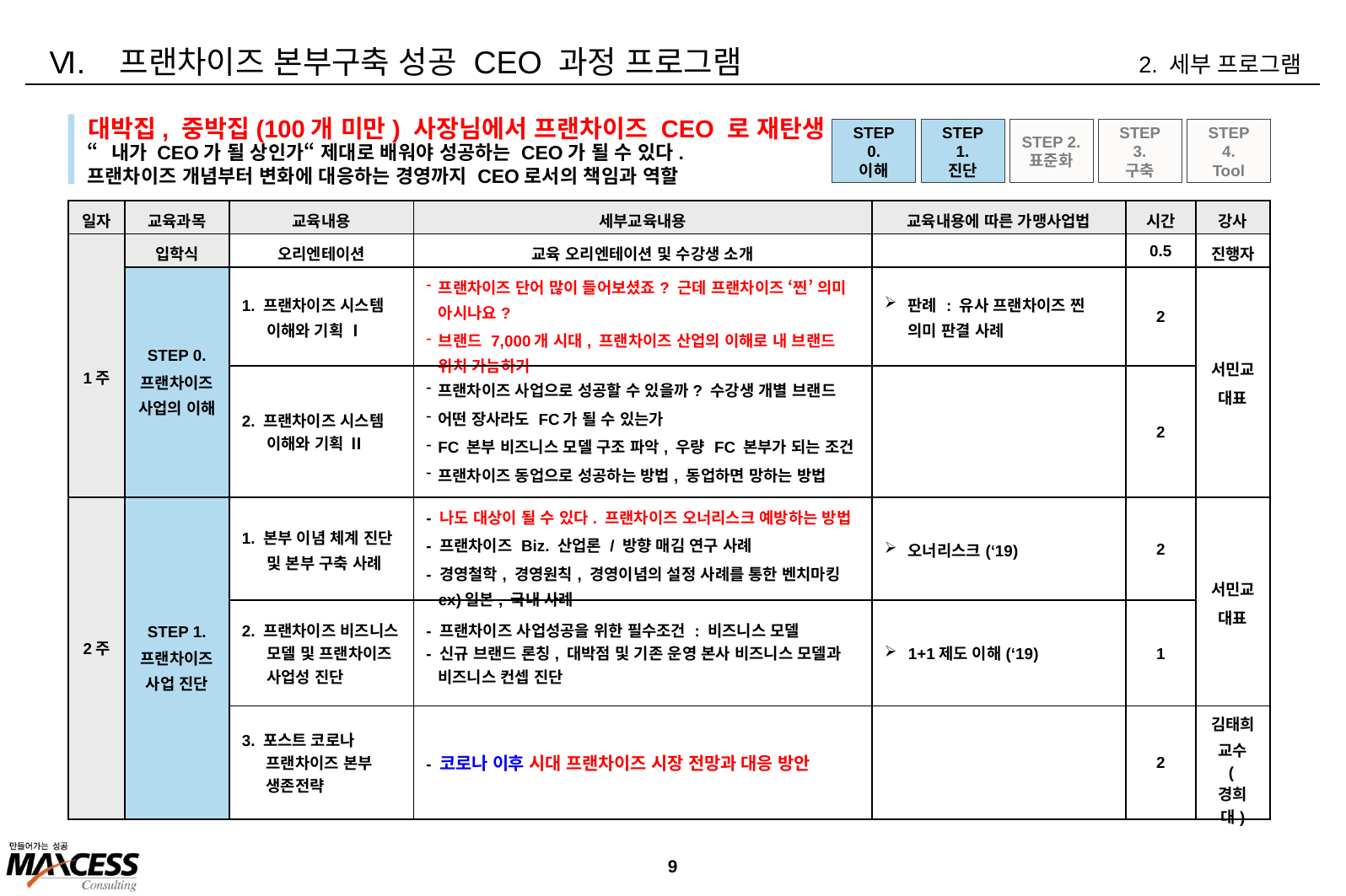

프랜차이즈 본부구축 성공 CEO 과정 프로그램
2. 세부 프로그램
대박집, 중박집(100개 미만) 사장님에서 프랜차이즈 CEO 로 재탄생

STEP 0.
이해
STEP 1.
진단
STEP 2.
표준화
STEP 3.
구축
STEP 4.
Tool
“내가 CEO가 될 상인가“ 제대로 배워야 성공하는 CEO가 될 수 있다.
프랜차이즈 개념부터 변화에 대응하는 경영까지 CEO로서의 책임과 역할
| 일자 | 교육과목 | 교육내용 | 세부교육내용 | 교육내용에 따른 가맹사업법 | 시간 | 강사 |
| --- | --- | --- | --- | --- | --- | --- |
| 1주 | 입학식 | 오리엔테이션 | 교육 오리엔테이션 및 수강생 소개 |  | 0.5 | 진행자 |
|  | STEP 0. 프랜차이즈 사업의 이해 | 1. 프랜차이즈 시스템 이해와 기획 Ⅰ | 프랜차이즈 단어 많이 들어보셨죠? 근데 프랜차이즈 ‘찐’ 의미 아시나요? 브랜드 7,000개 시대, 프랜차이즈 산업의 이해로 내 브랜드 위치 가늠하기 | 판례 : 유사 프랜차이즈 찐 의미 판결 사례 | 2 | 서민교 대표 |
|  |  | 2. 프랜차이즈 시스템 이해와 기획 Ⅱ | 프랜차이즈 사업으로 성공할 수 있을까? 수강생 개별 브랜드 어떤 장사라도 FC가 될 수 있는가 FC 본부 비즈니스 모델 구조 파악, 우량 FC 본부가 되는 조건 프랜차이즈 동업으로 성공하는 방법, 동업하면 망하는 방법 |  | 2 |  |
| 2주 | STEP 1. 프랜차이즈사업 진단 | 1. 본부 이념 체계 진단 및 본부 구축 사례 | - 나도 대상이 될 수 있다. 프랜차이즈 오너리스크 예방하는 방법 - 프랜차이즈 Biz. 산업론 / 방향 매김 연구 사례 - 경영철학, 경영원칙, 경영이념의 설정 사례를 통한 벤치마킹 ex)일본, 국내 사례 | 오너리스크(‘19) | 2 | 서민교 대표 |
|  |  | 2. 프랜차이즈 비즈니스 모델 및 프랜차이즈 사업성 진단 | - 프랜차이즈 사업성공을 위한 필수조건 : 비즈니스 모델 - 신규 브랜드 론칭, 대박점 및 기존 운영 본사 비즈니스 모델과 비즈니스 컨셉 진단 | 1+1제도 이해(‘19) | 1 |  |
|  |  | 3. 포스트 코로나 프랜차이즈 본부 생존전략 | - 코로나 이후 시대 프랜차이즈 시장 전망과 대응 방안 |  | 2 | 김태희 교수 (경희대) |
9